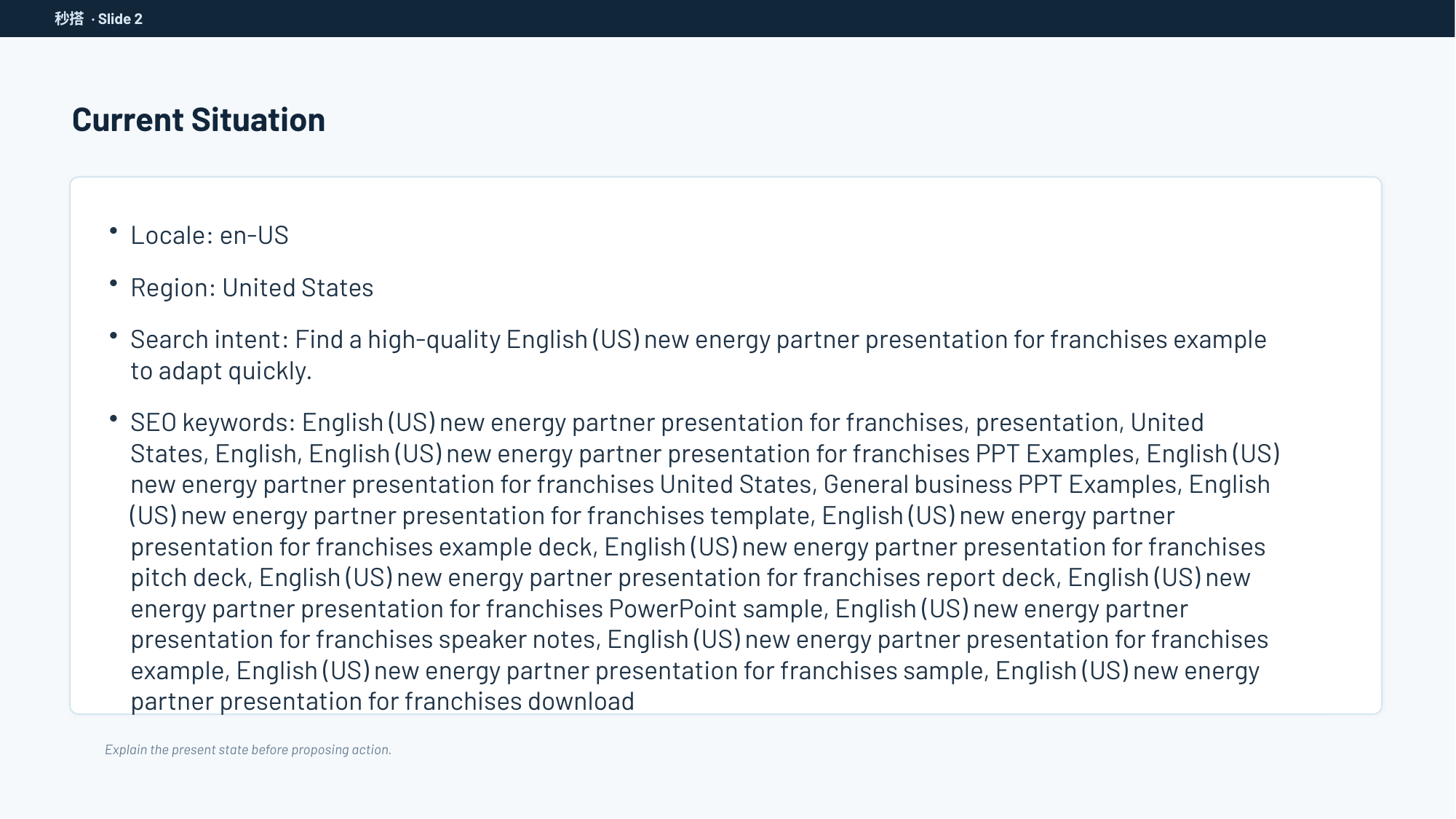

秒搭 · Slide 2
Current Situation

Locale: en-US
Region: United States
Search intent: Find a high-quality English (US) new energy partner presentation for franchises example to adapt quickly.
SEO keywords: English (US) new energy partner presentation for franchises, presentation, United States, English, English (US) new energy partner presentation for franchises PPT Examples, English (US) new energy partner presentation for franchises United States, General business PPT Examples, English (US) new energy partner presentation for franchises template, English (US) new energy partner presentation for franchises example deck, English (US) new energy partner presentation for franchises pitch deck, English (US) new energy partner presentation for franchises report deck, English (US) new energy partner presentation for franchises PowerPoint sample, English (US) new energy partner presentation for franchises speaker notes, English (US) new energy partner presentation for franchises example, English (US) new energy partner presentation for franchises sample, English (US) new energy partner presentation for franchises download
Explain the present state before proposing action.